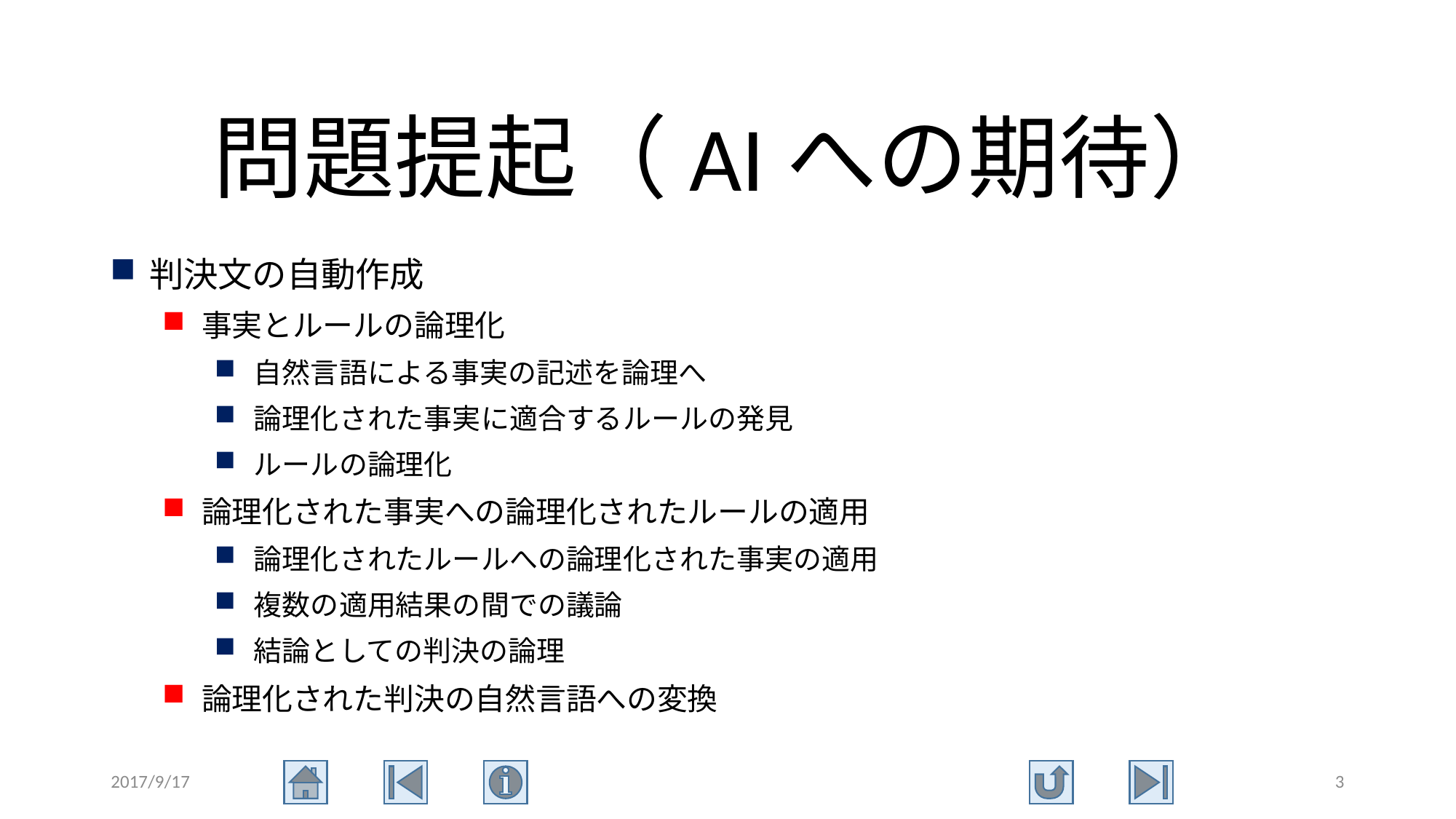

# 問題提起（AIへの期待）
判決文の自動作成
事実とルールの論理化
自然言語による事実の記述を論理へ
論理化された事実に適合するルールの発見
ルールの論理化
論理化された事実への論理化されたルールの適用
論理化されたルールへの論理化された事実の適用
複数の適用結果の間での議論
結論としての判決の論理
論理化された判決の自然言語への変換
2017/9/17
3